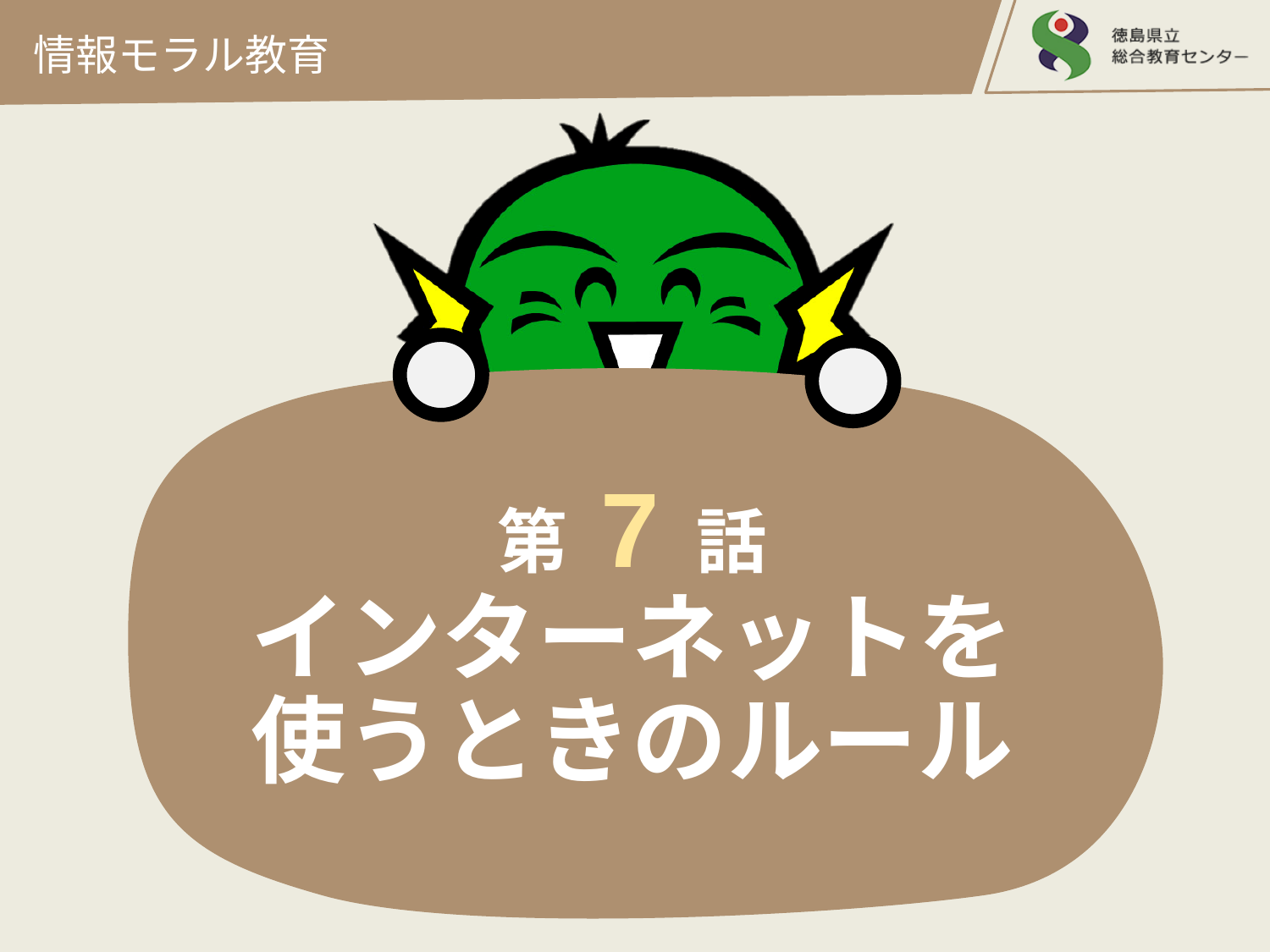

情報モラル教育
# 第 7 話 インターネットを 使うときのルール